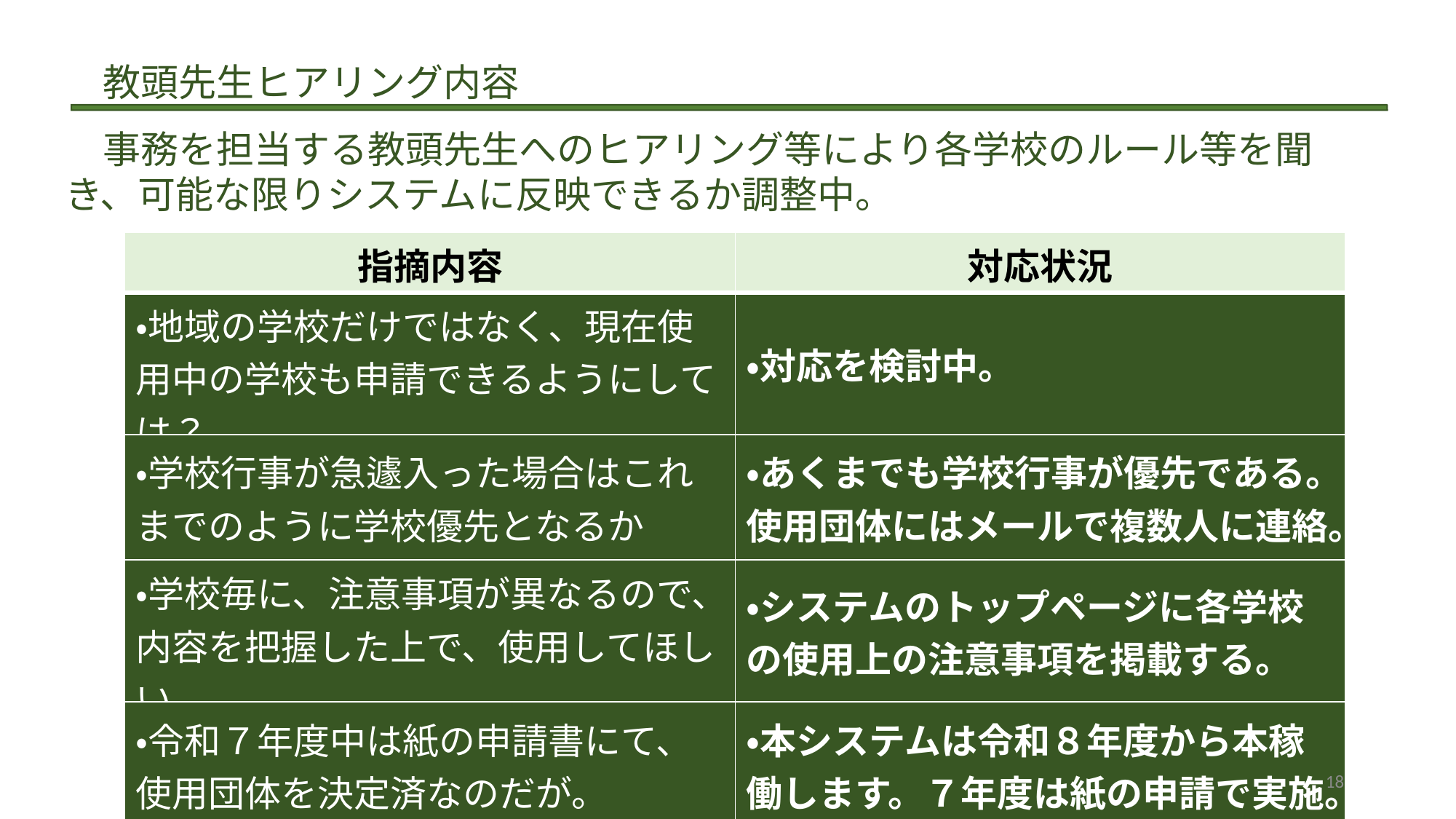

教頭先生ヒアリング内容

　事務を担当する教頭先生へのヒアリング等により各学校のルール等を聞き、可能な限りシステムに反映できるか調整中。
|  |  |
| --- | --- |
| 指摘内容 | 対応状況 |
| --- | --- |
| ・地域の学校だけではなく、現在使用中の学校も申請できるようにしては？ | ・対応を検討中。 |
| ・学校行事が急遽入った場合はこれまでのように学校優先となるか | ・あくまでも学校行事が優先である。使用団体にはメールで複数人に連絡。 |
| ・学校毎に、注意事項が異なるので、内容を把握した上で、使用してほしい。 | ・システムのトップページに各学校の使用上の注意事項を掲載する。 |
| ・令和７年度中は紙の申請書にて、使用団体を決定済なのだが。 | ・本システムは令和８年度から本稼働します。７年度は紙の申請で実施。 |
18